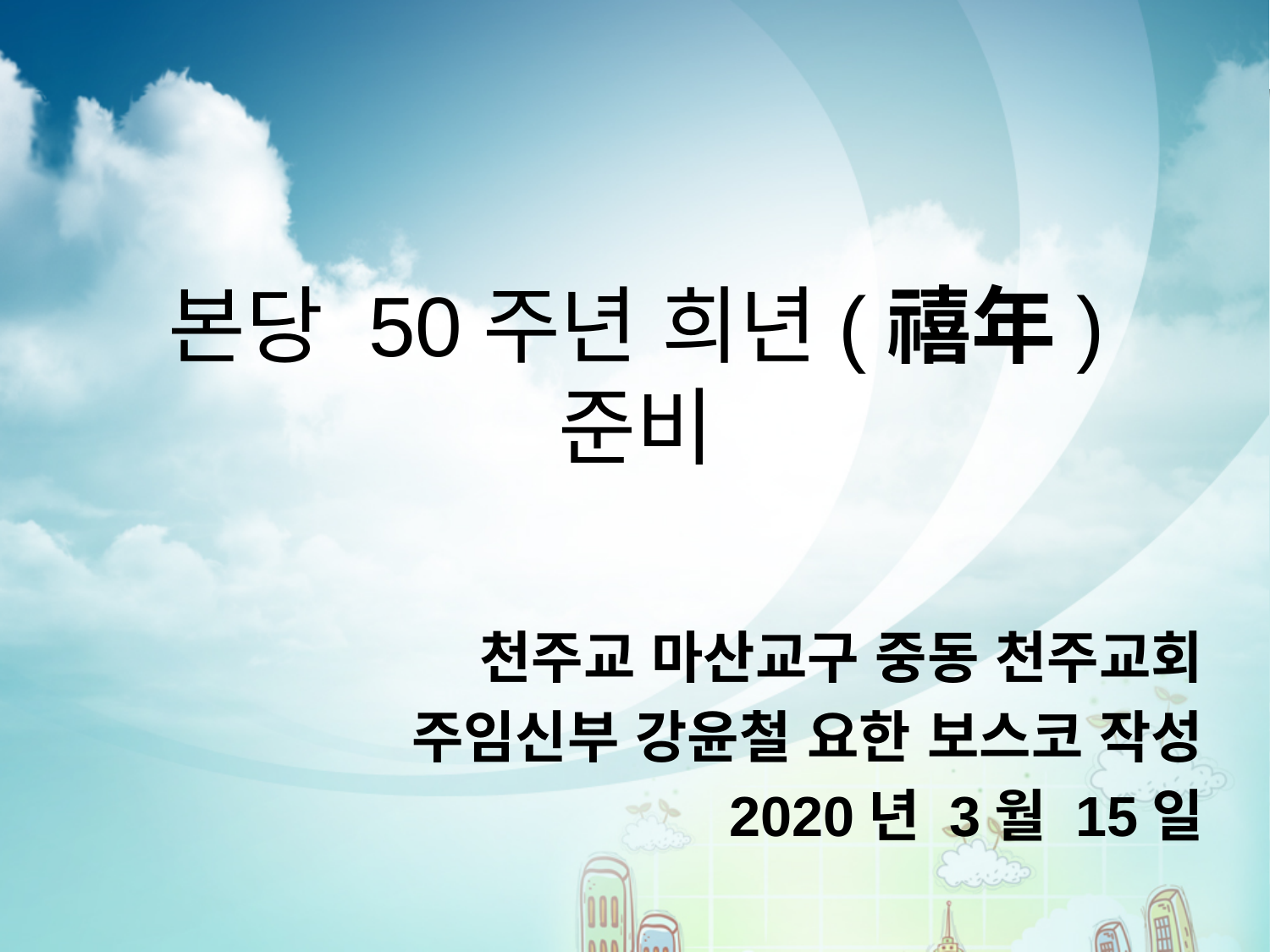

# 본당 50주년 희년(禧年) 준비
 천주교 마산교구 중동 천주교회
주임신부 강윤철 요한 보스코 작성
2020년 3월 15일